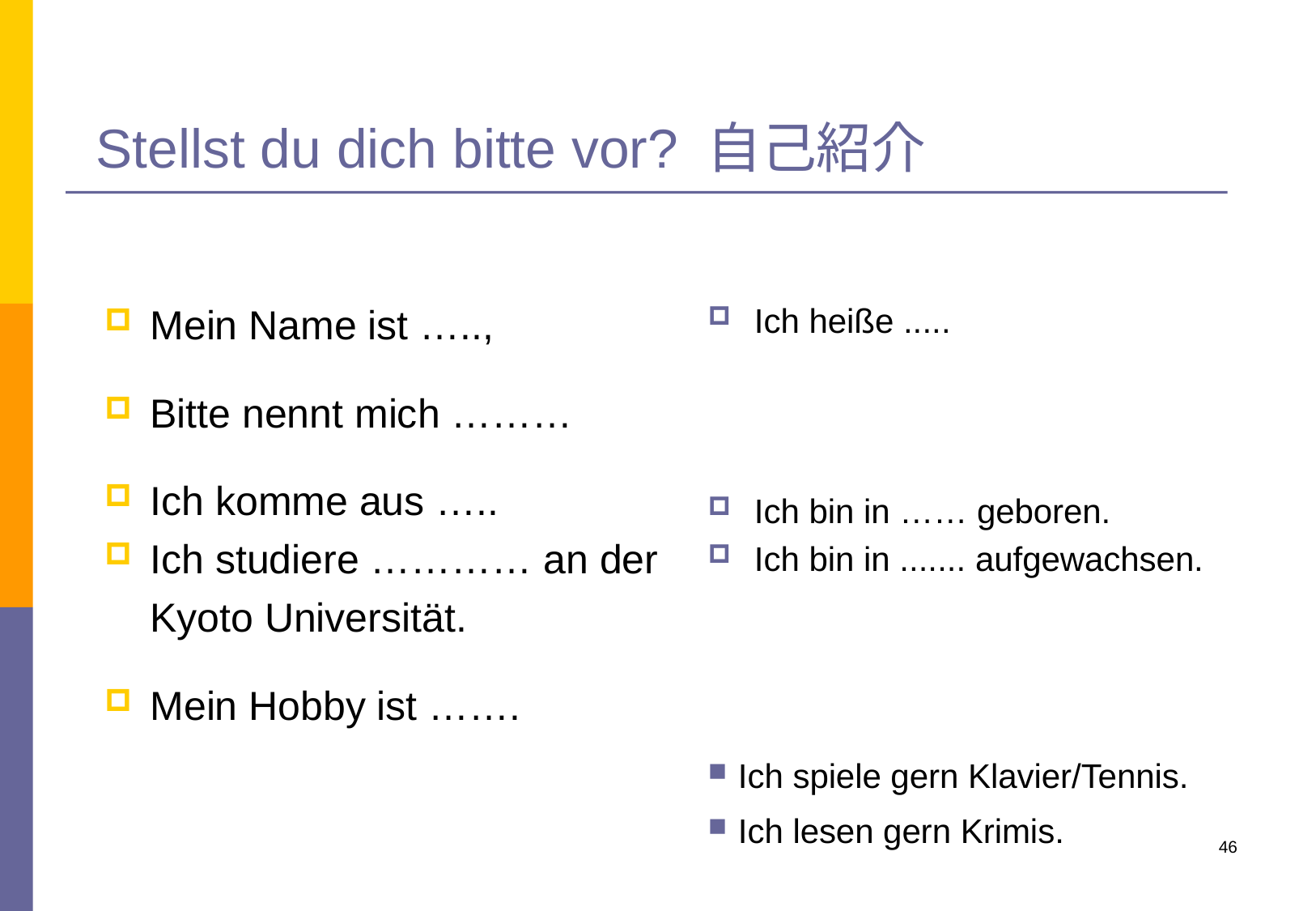

# Stellst du dich bitte vor? 自己紹介
Mein Name ist …..,
Bitte nennt mich ………
Ich komme aus …..
Ich studiere ………… an der Kyoto Universität.
Mein Hobby ist …….
Ich heiße .....

Ich bin in …… geboren.
Ich bin in ....... aufgewachsen.

Ich spiele gern Klavier/Tennis.
Ich lesen gern Krimis.

46